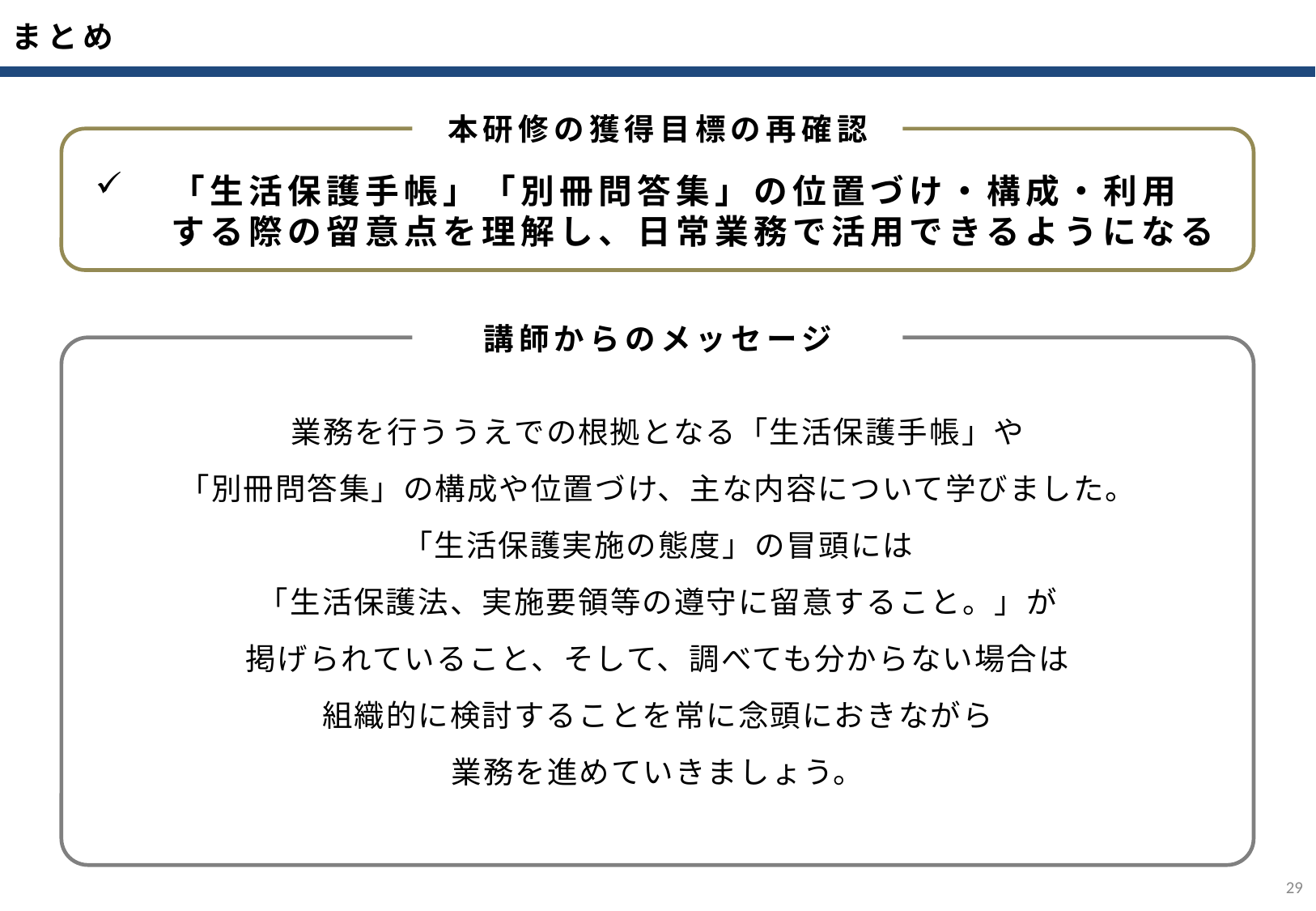

まとめ
本研修の獲得目標の再確認

「生活保護手帳」「別冊問答集」の位置づけ・構成・利用
する際の留意点を理解し、日常業務で活用できるようになる
講師からのメッセージ

業務を行ううえでの根拠となる「生活保護手帳」や
「別冊問答集」の構成や位置づけ、主な内容について学びました。
「生活保護実施の態度」の冒頭には
「生活保護法、実施要領等の遵守に留意すること。」が
掲げられていること、そして、調べても分からない場合は
組織的に検討することを常に念頭におきながら
業務を進めていきましょう。
29